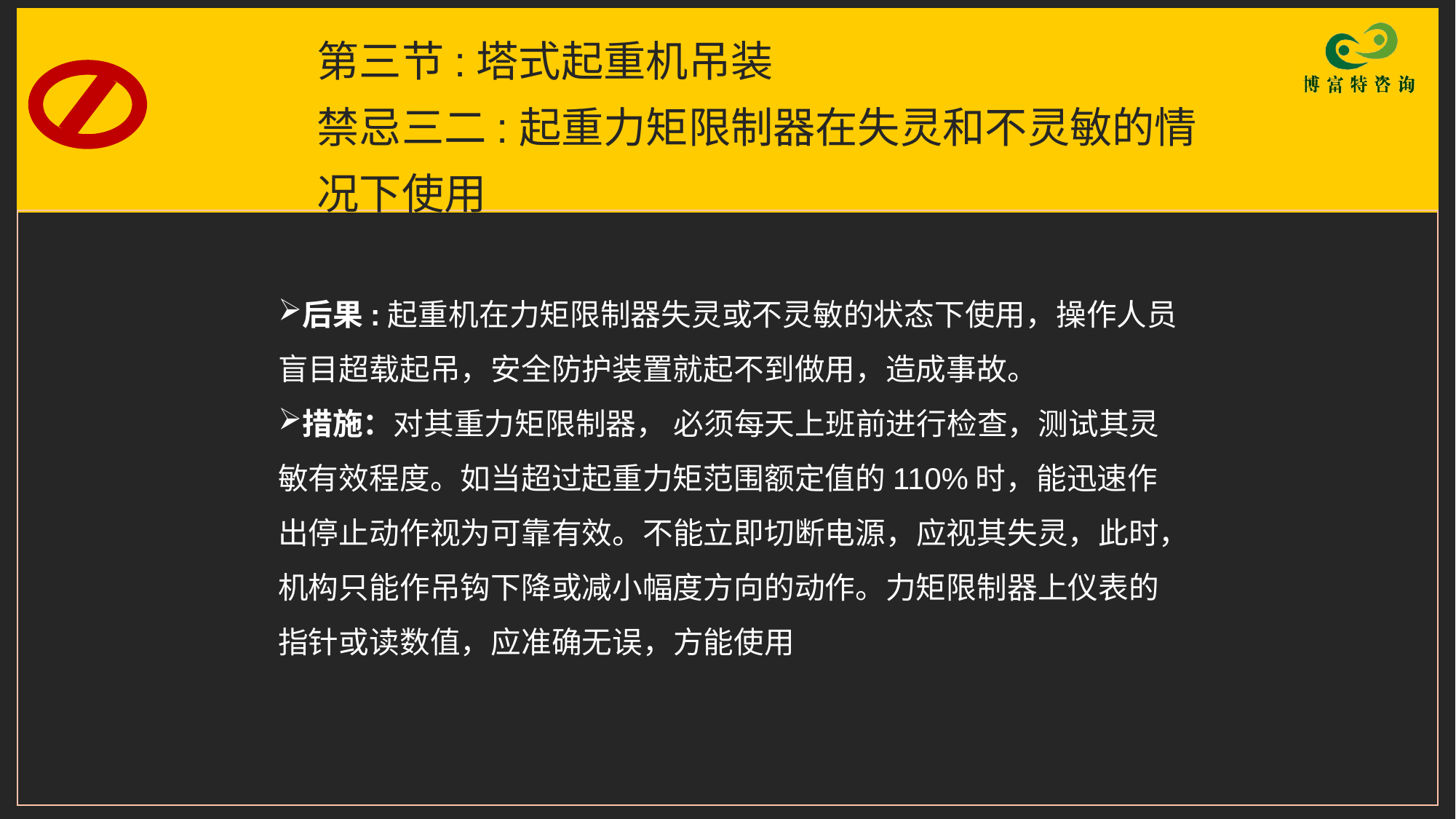

# 第三节:塔式起重机吊装 禁忌三二:起重力矩限制器在失灵和不灵敏的情况下使用
后果:起重机在力矩限制器失灵或不灵敏的状态下使用，操作人员盲目超载起吊，安全防护装置就起不到做用，造成事故。
措施：对其重力矩限制器， 必须每天上班前进行检查，测试其灵敏有效程度。如当超过起重力矩范围额定值的110%时，能迅速作出停止动作视为可靠有效。不能立即切断电源，应视其失灵，此时，机构只能作吊钩下降或减小幅度方向的动作。力矩限制器上仪表的指针或读数值，应准确无误，方能使用